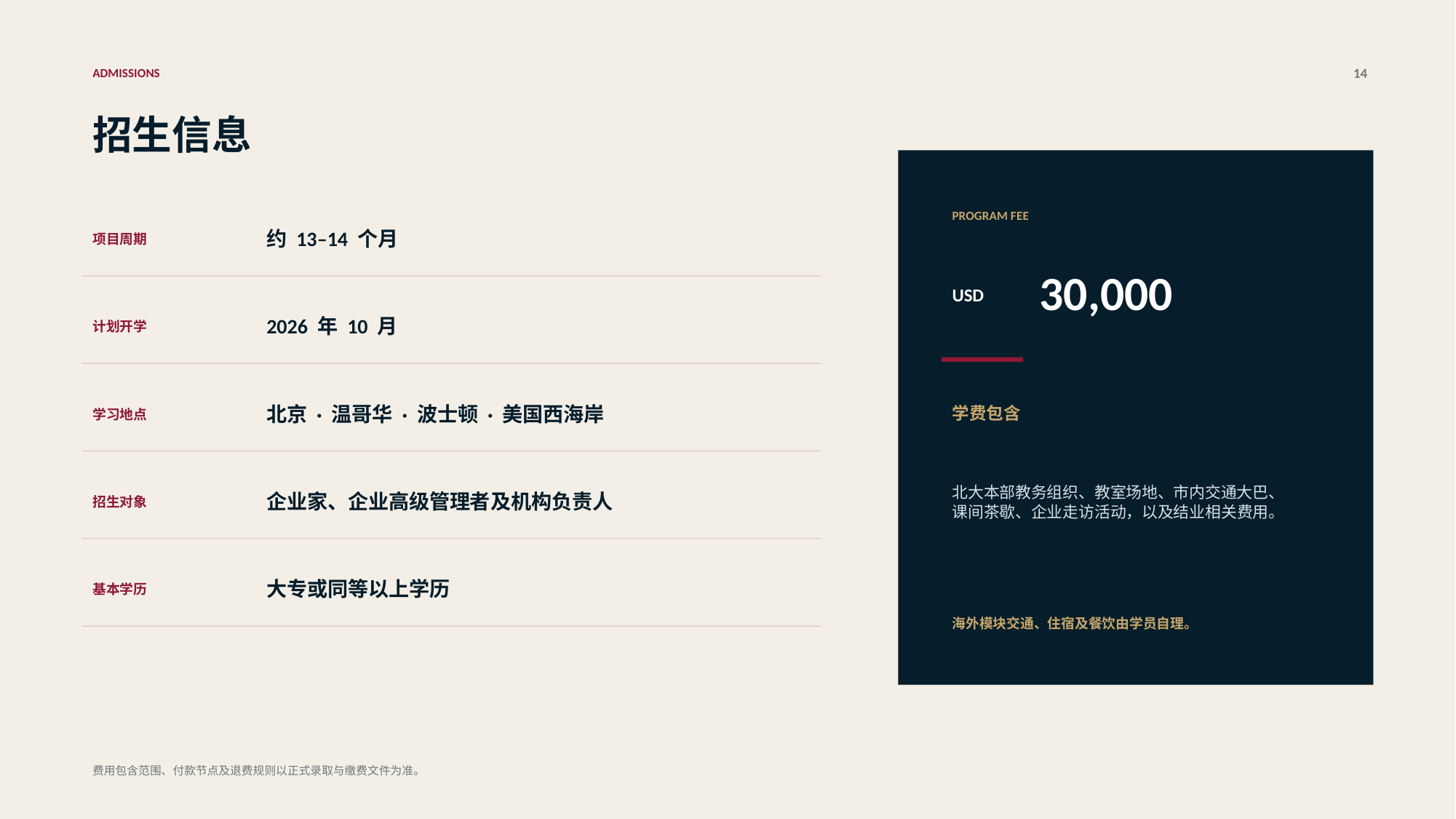

ADMISSIONS
14
招生信息

PROGRAM FEE
约 13–14 个月
项目周期
30,000

USD
2026 年 10 月
计划开学

北京 · 温哥华 · 波士顿 · 美国西海岸
学习地点
学费包含
北大本部教务组织、教室场地、市内交通大巴、课间茶歇、企业走访活动，以及结业相关费用。

企业家、企业高级管理者及机构负责人
招生对象

大专或同等以上学历
基本学历
海外模块交通、住宿及餐饮由学员自理。

费用包含范围、付款节点及退费规则以正式录取与缴费文件为准。